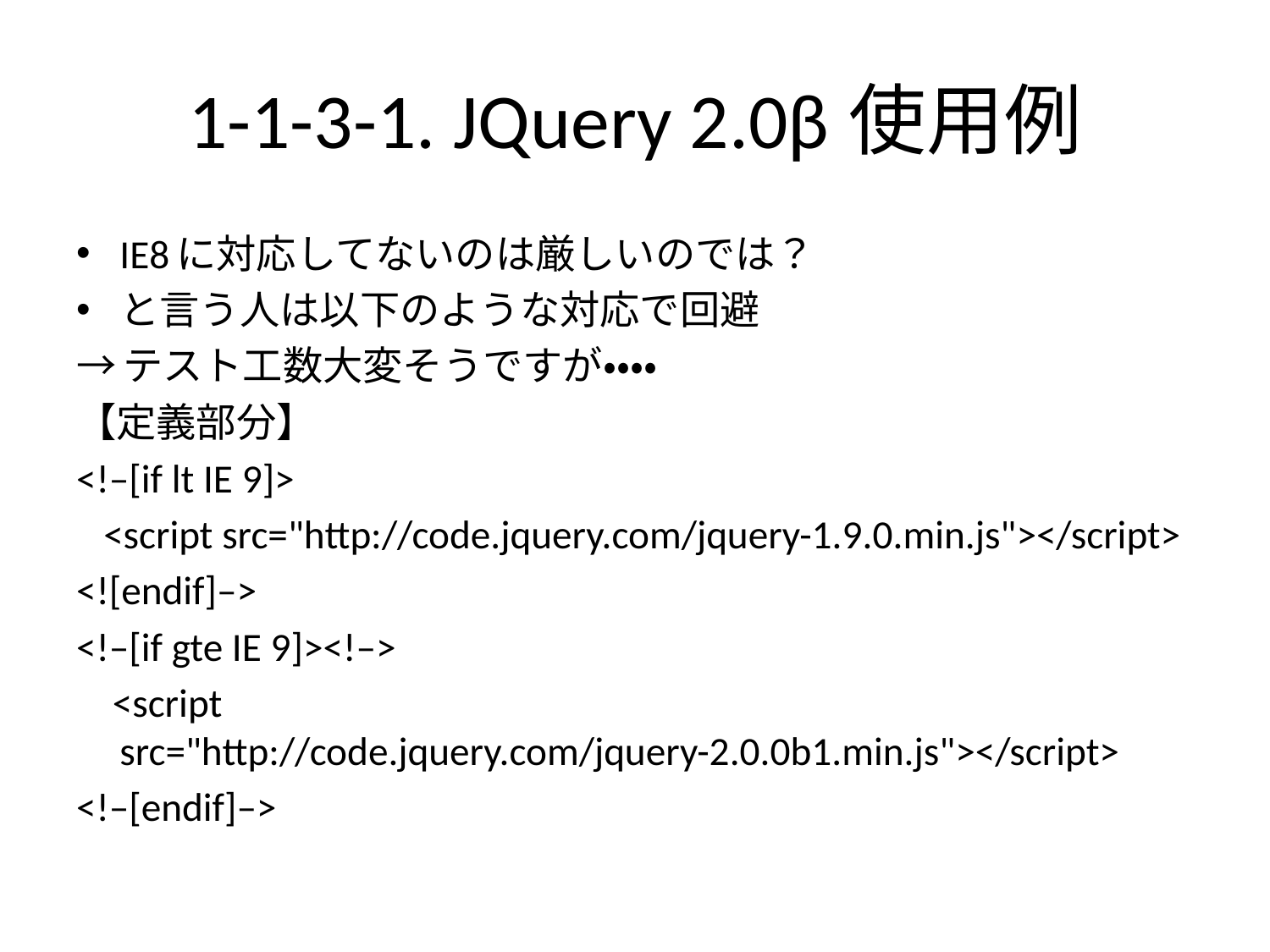

# 1-1-3-1. JQuery 2.0β使用例
IE8に対応してないのは厳しいのでは？
と言う人は以下のような対応で回避
→テスト工数大変そうですが・・・・
【定義部分】
<!–[if lt IE 9]>
   <script src="http://code.jquery.com/jquery-1.9.0.min.js"></script>
<![endif]–>
<!–[if gte IE 9]><!–>
    <script src="http://code.jquery.com/jquery-2.0.0b1.min.js"></script>
<!–[endif]–>